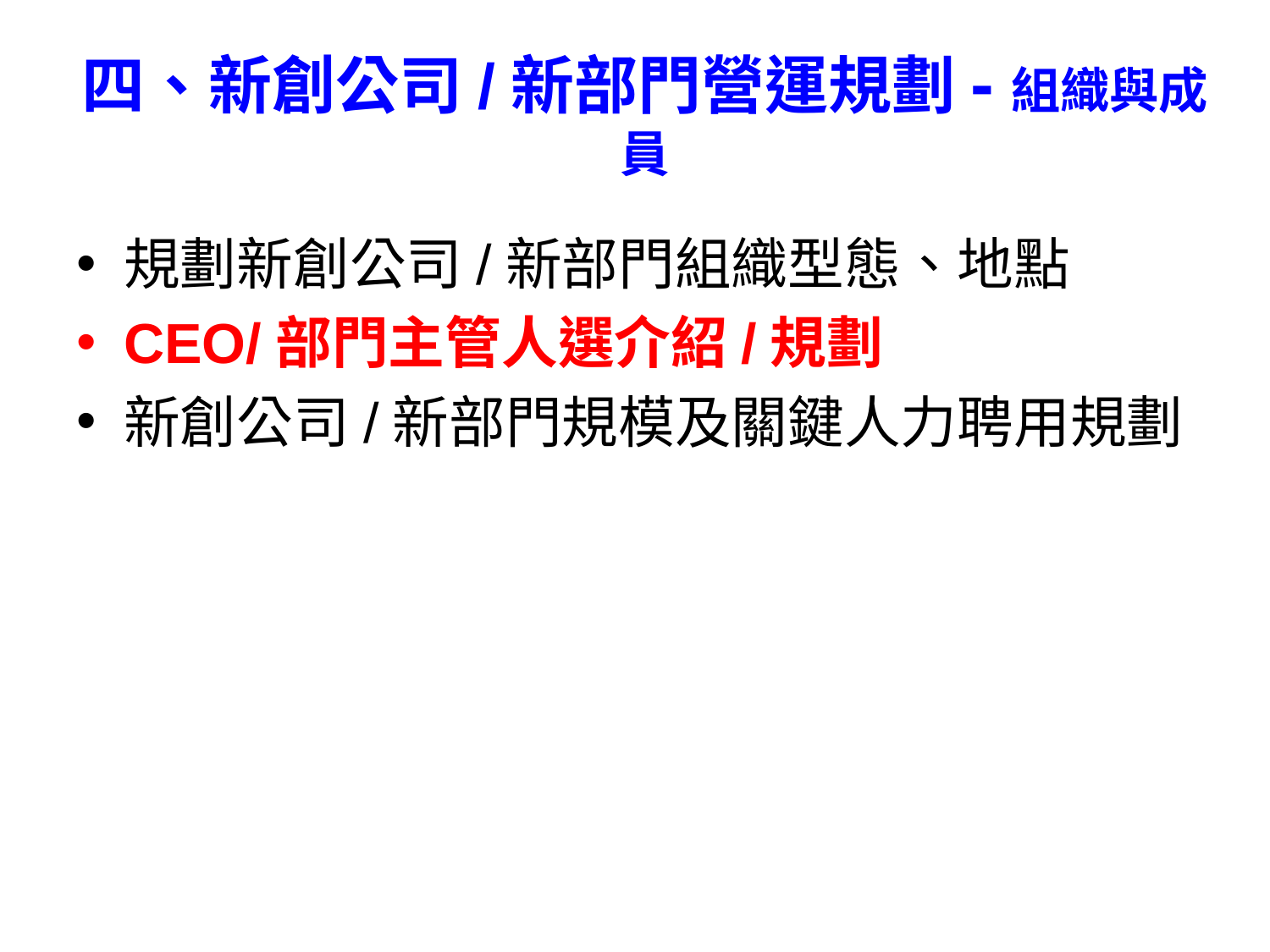

# 四、新創公司/新部門營運規劃-組織與成員
規劃新創公司/新部門組織型態、地點
CEO/部門主管人選介紹/規劃
新創公司/新部門規模及關鍵人力聘用規劃